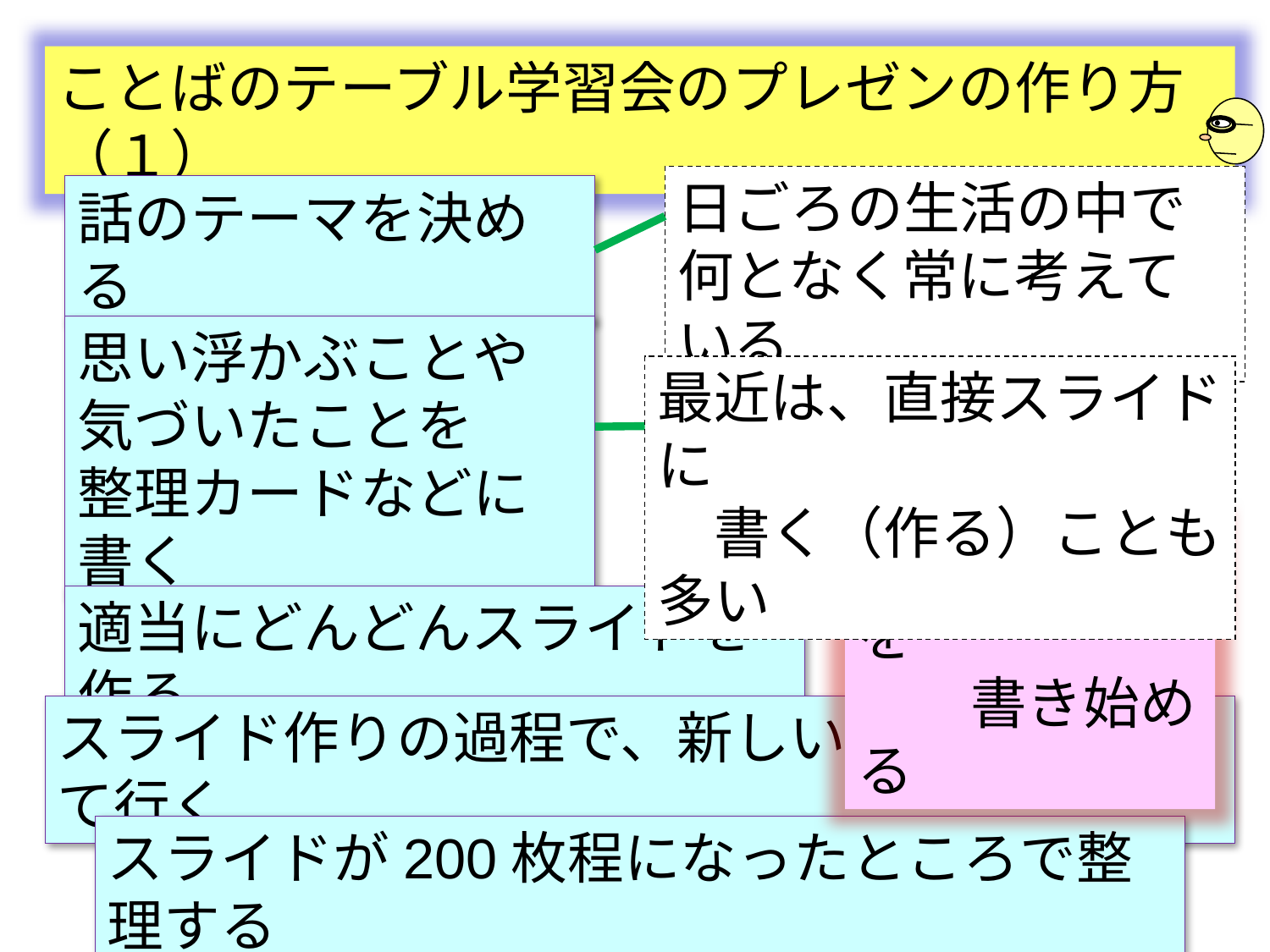

ことばのテーブル学習会のプレゼンの作り方（１）

日ごろの生活の中で
何となく常に考えている
話のテーマを決める
思い浮かぶことや
気づいたことを
整理カードなどに書く
最近は、直接スライドに
　書く（作る）ことも多い
「はじめに」を
　　書き始める
適当にどんどんスライドを作る
スライド作りの過程で、新しい内容を増やして行く
スライドが200枚程になったところで整理する